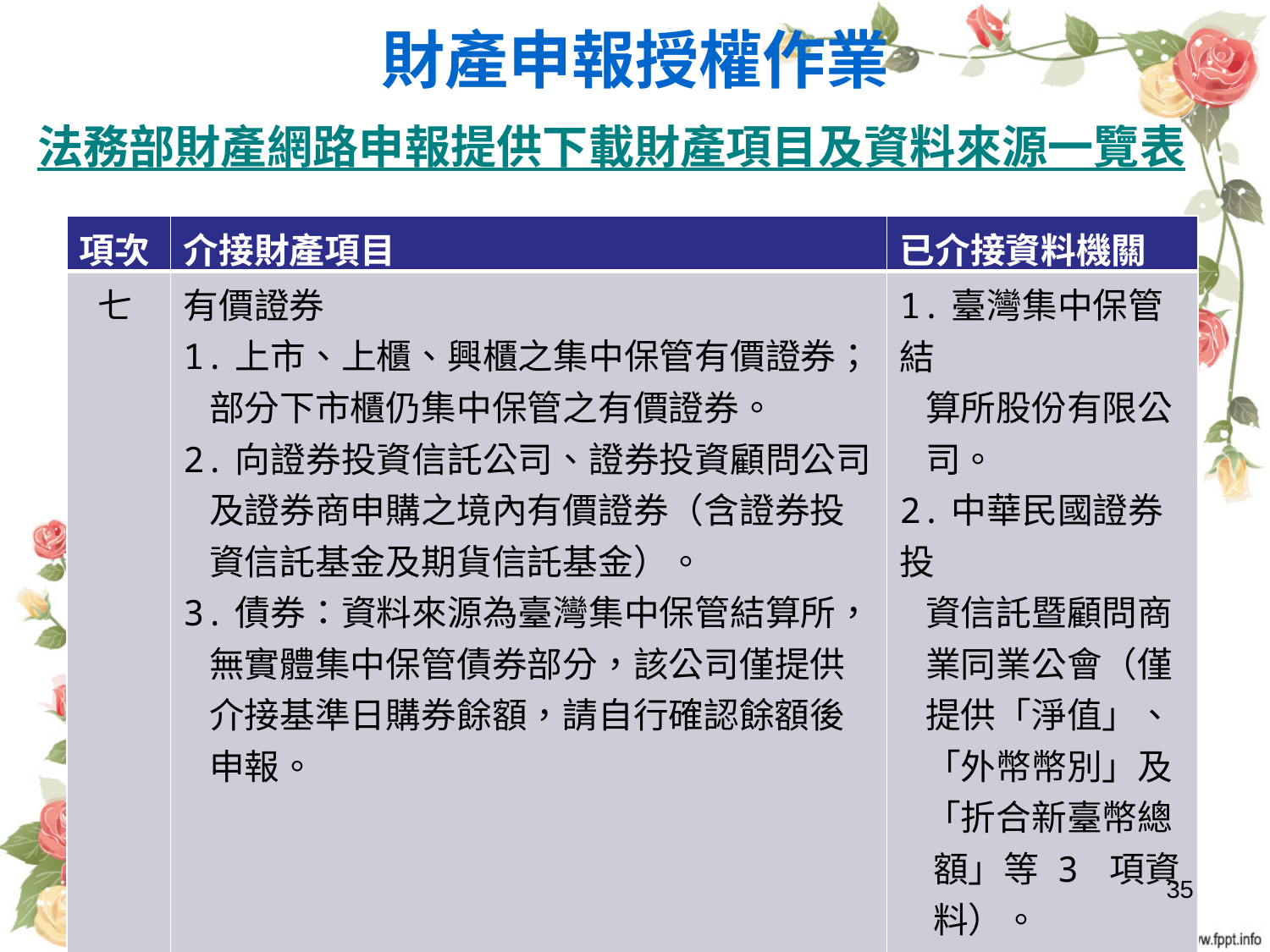

# 財產申報授權作業
法務部財產網路申報提供下載財產項目及資料來源一覽表
| 項次 | 介接財產項目 | 已介接資料機關 |
| --- | --- | --- |
| 七 | 有價證券 1.上市、上櫃、興櫃之集中保管有價證券； 部分下市櫃仍集中保管之有價證券。 2.向證券投資信託公司、證券投資顧問公司 及證券商申購之境內有價證券（含證券投 資信託基金及期貨信託基金）。 3.債券：資料來源為臺灣集中保管結算所， 無實體集中保管債券部分，該公司僅提供 介接基準日購券餘額，請自行確認餘額後 申報。 | 1.臺灣集中保管結 算所股份有限公 司。 2.中華民國證券投 資信託暨顧問商 業同業公會（僅 提供「淨值」、 「外幣幣別」及 「折合新臺幣總 額」等 3 項資 料）。 3.66家證券公司。 4.58家證券投信公 司及證券投顧公 司。 |
35